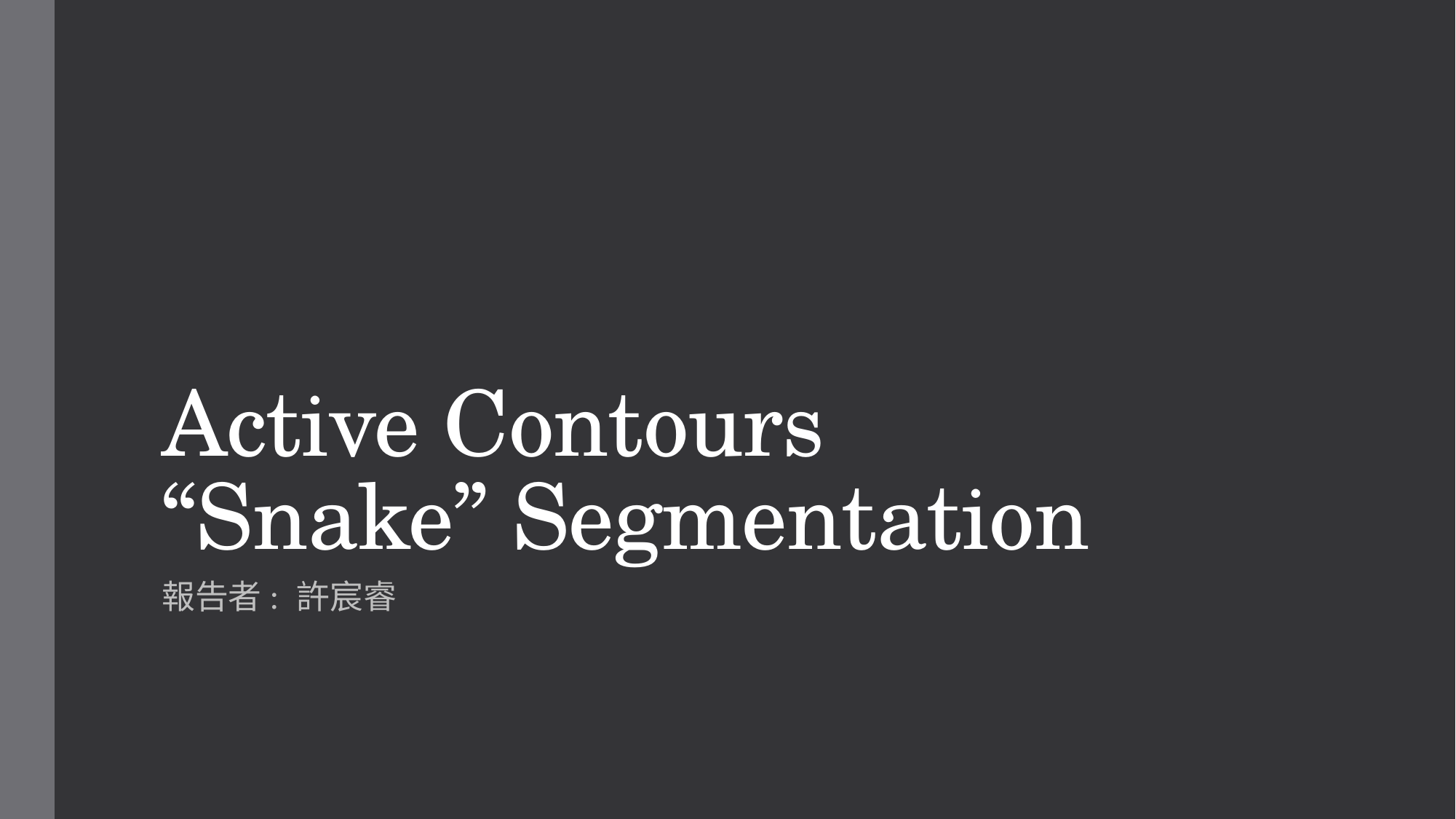

# Active Contours “Snake” Segmentation
報告者: 許宸睿